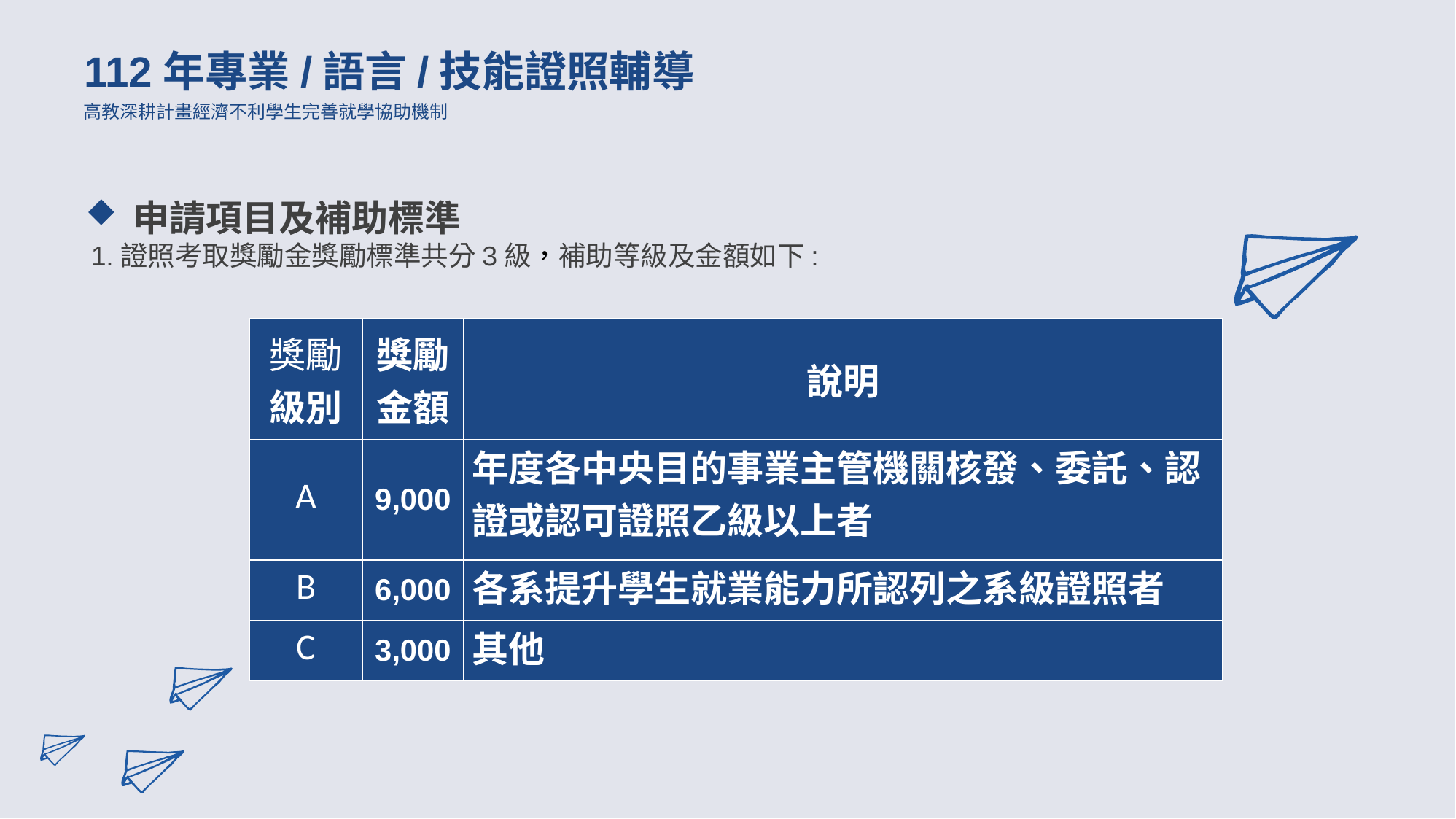

112年專業/語言/技能證照輔導
高教深耕計畫經濟不利學生完善就學協助機制
申請項目及補助標準

1.證照考取獎勵金獎勵標準共分3級，補助等級及金額如下:

| 獎勵級別 | 獎勵金額 | 說明 |
| --- | --- | --- |
| A | 9,000 | 年度各中央目的事業主管機關核發、委託、認證或認可證照乙級以上者 |
| B | 6,000 | 各系提升學生就業能力所認列之系級證照者 |
| C | 3,000 | 其他 |